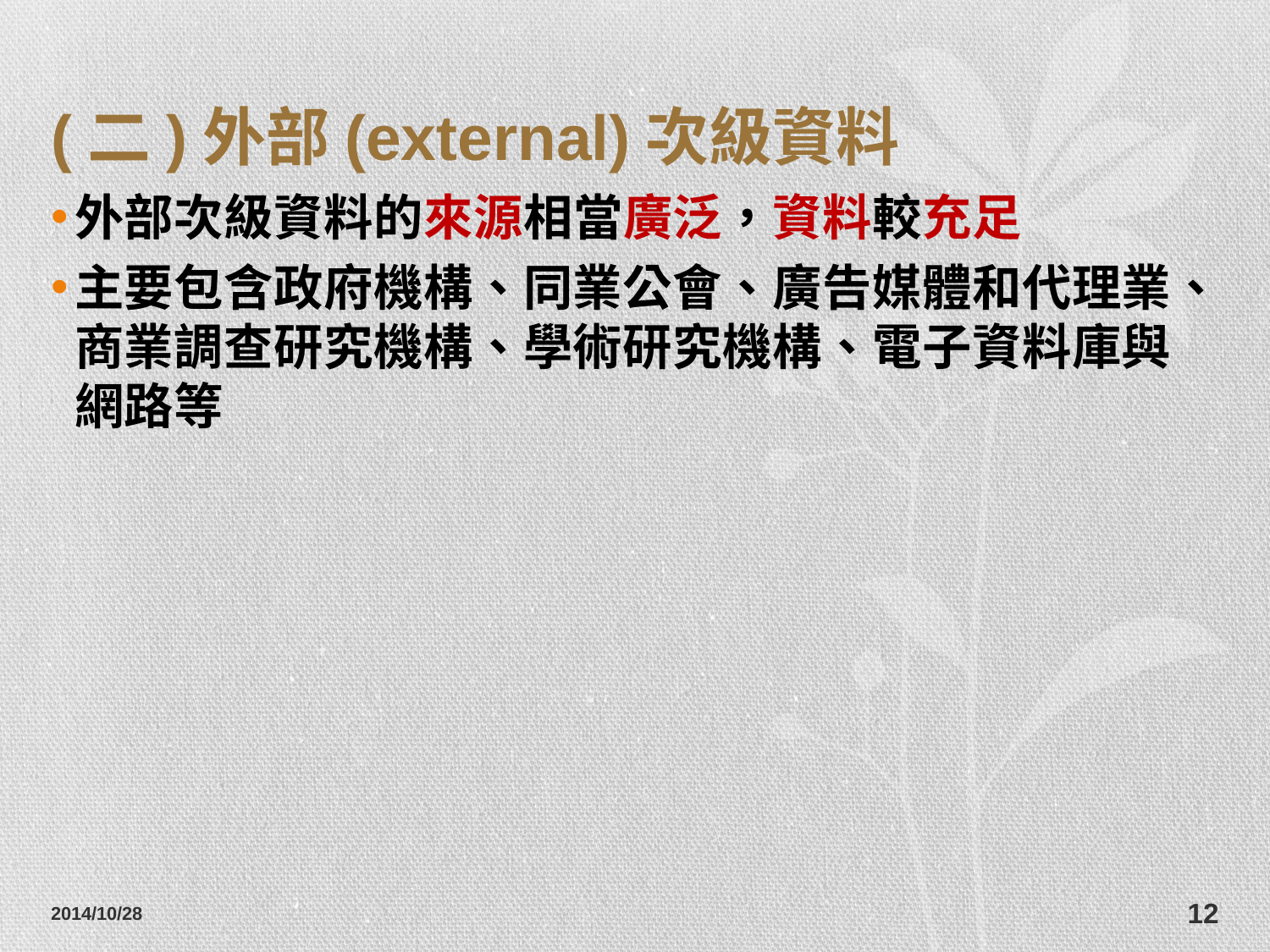

# (二)外部(external)次級資料
外部次級資料的來源相當廣泛，資料較充足
主要包含政府機構、同業公會、廣告媒體和代理業、商業調查研究機構、學術研究機構、電子資料庫與網路等

2014/10/28
12